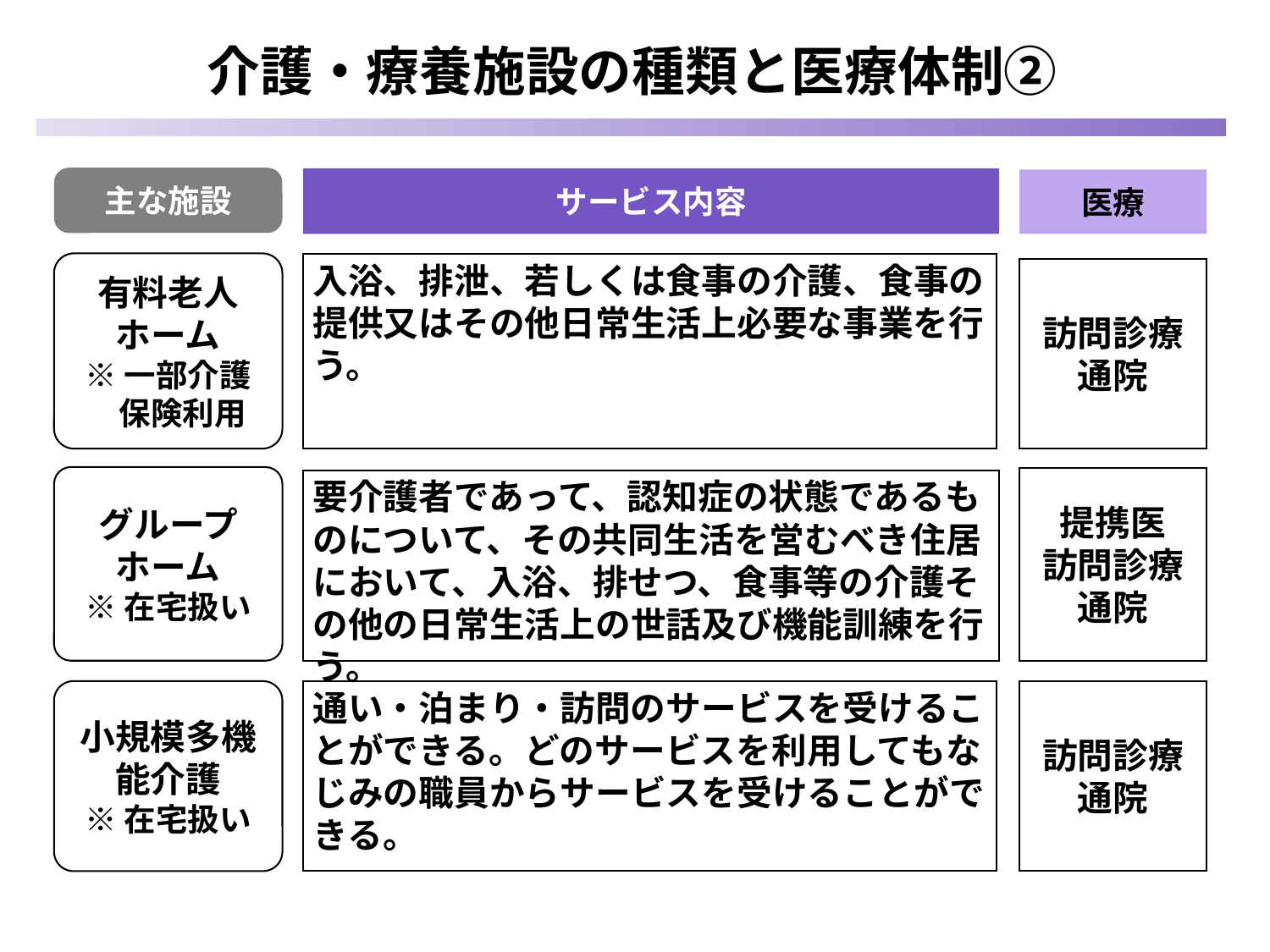

介護・療養施設の種類と医療体制②

主な施設
サービス内容
医療
有料老人
ホーム
※一部介護
   保険利用
入浴、排泄、若しくは食事の介護、食事の提供又はその他日常生活上必要な事業を行う。
訪問診療
通院
グループ
ホーム
※在宅扱い
提携医
訪問診療
通院
要介護者であって、認知症の状態であるものについて、その共同生活を営むべき住居において、入浴、排せつ、食事等の介護その他の日常生活上の世話及び機能訓練を行う。
通い・泊まり・訪問のサービスを受けることができる。どのサービスを利用してもなじみの職員からサービスを受けることができる。
訪問診療
通院
小規模多機能介護
※在宅扱い